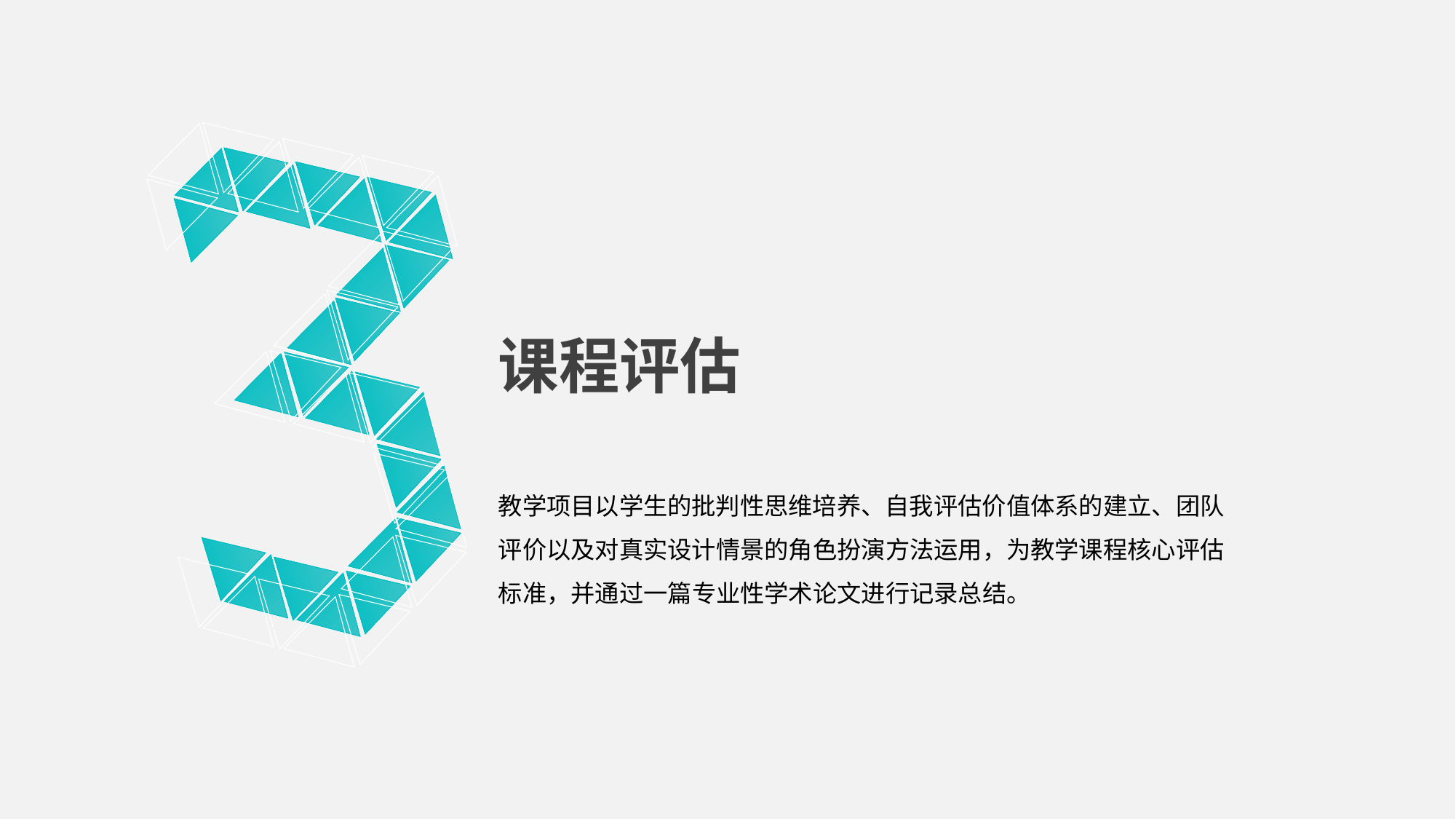

课程评估
教学项目以学生的批判性思维培养、自我评估价值体系的建立、团队评价以及对真实设计情景的角色扮演方法运用，为教学课程核心评估标准，并通过一篇专业性学术论文进行记录总结。